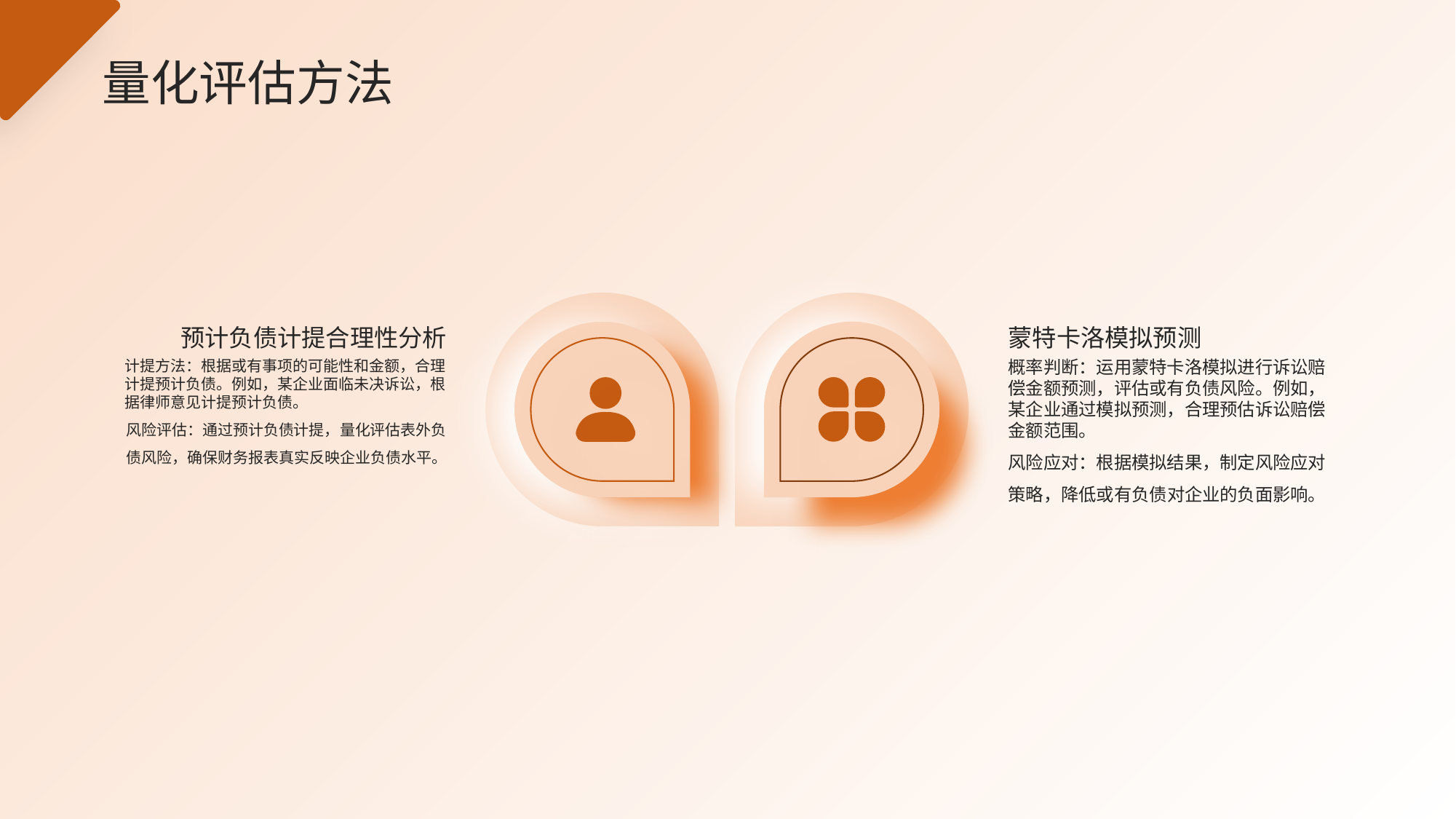

量化评估方法

预计负债计提合理性分析
蒙特卡洛模拟预测

计提方法：根据或有事项的可能性和金额，合理计提预计负债。例如，某企业面临未决诉讼，根据律师意见计提预计负债。
风险评估：通过预计负债计提，量化评估表外负债风险，确保财务报表真实反映企业负债水平。
概率判断：运用蒙特卡洛模拟进行诉讼赔偿金额预测，评估或有负债风险。例如，某企业通过模拟预测，合理预估诉讼赔偿金额范围。
风险应对：根据模拟结果，制定风险应对策略，降低或有负债对企业的负面影响。